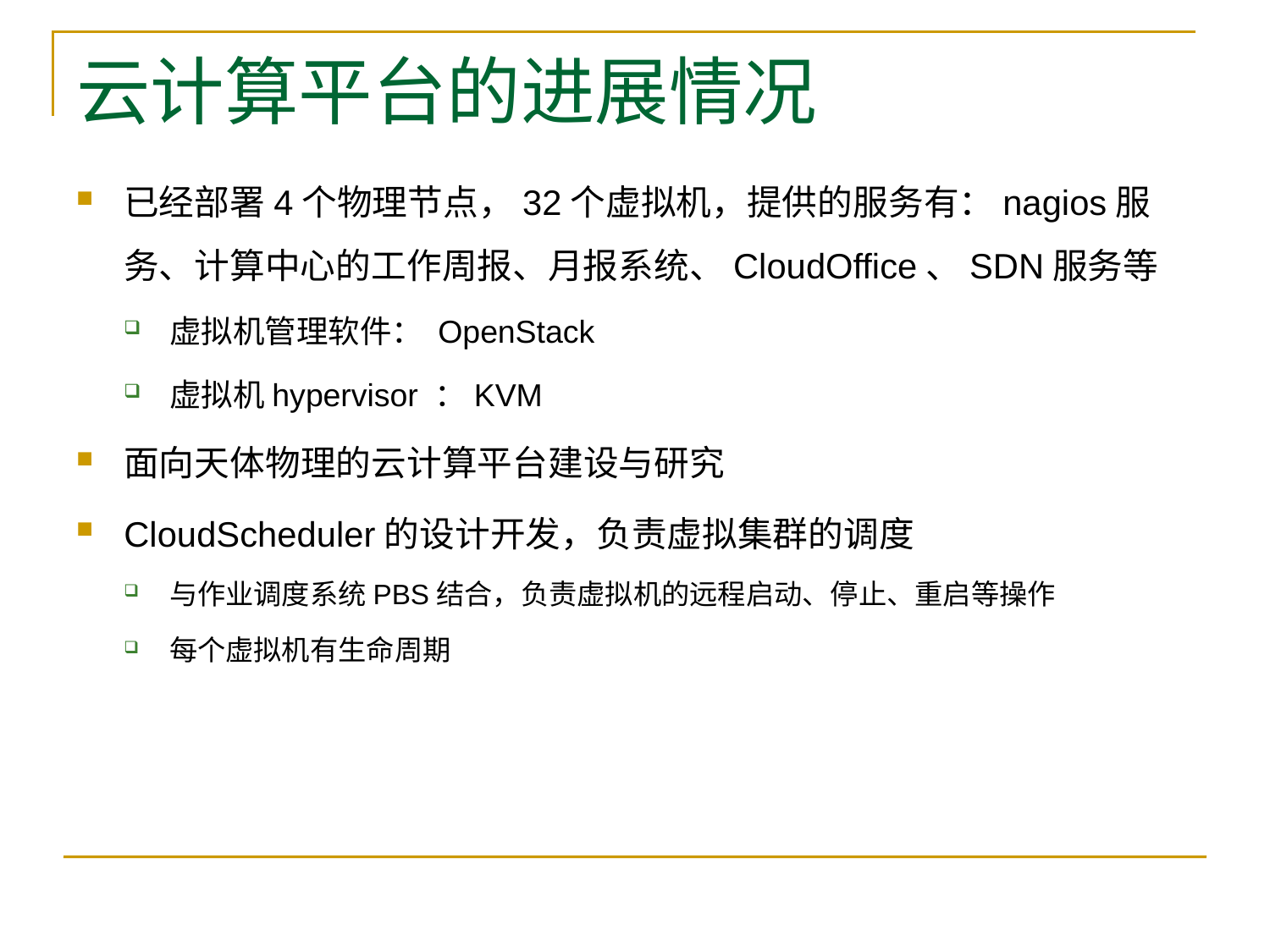

# 云计算平台的进展情况
已经部署4个物理节点，32个虚拟机，提供的服务有：nagios服务、计算中心的工作周报、月报系统、CloudOffice、SDN服务等
虚拟机管理软件： OpenStack
虚拟机hypervisor ：KVM
面向天体物理的云计算平台建设与研究
CloudScheduler的设计开发，负责虚拟集群的调度
与作业调度系统PBS结合，负责虚拟机的远程启动、停止、重启等操作
每个虚拟机有生命周期